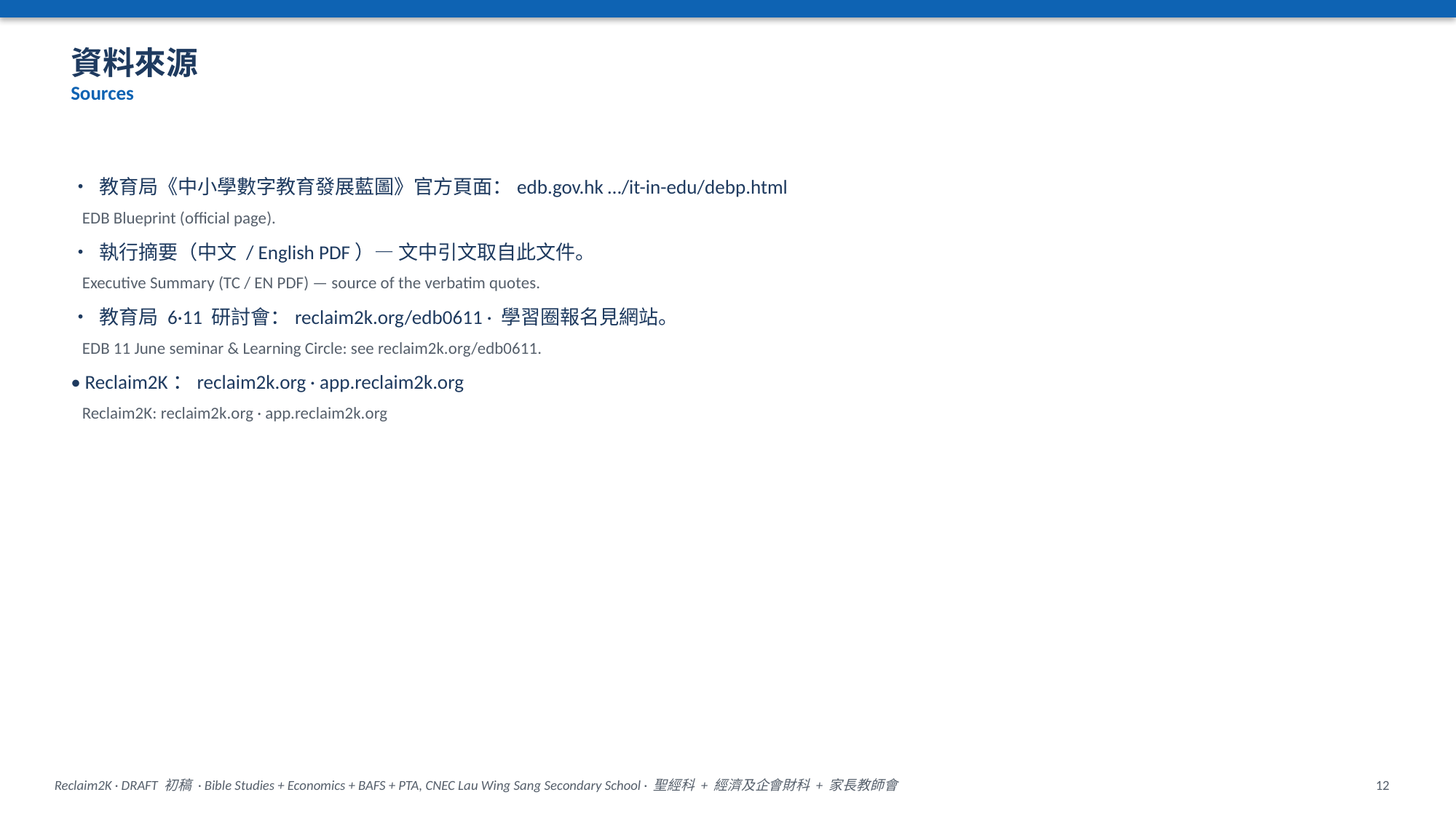

資料來源
Sources
• 教育局《中小學數字教育發展藍圖》官方頁面：edb.gov.hk …/it-in-edu/debp.html
   EDB Blueprint (official page).
• 執行摘要（中文 / English PDF）— 文中引文取自此文件。
   Executive Summary (TC / EN PDF) — source of the verbatim quotes.
• 教育局 6·11 研討會：reclaim2k.org/edb0611 · 學習圈報名見網站。
   EDB 11 June seminar & Learning Circle: see reclaim2k.org/edb0611.
• Reclaim2K：reclaim2k.org · app.reclaim2k.org
   Reclaim2K: reclaim2k.org · app.reclaim2k.org
Reclaim2K · DRAFT 初稿 · Bible Studies + Economics + BAFS + PTA, CNEC Lau Wing Sang Secondary School · 聖經科 + 經濟及企會財科 + 家長教師會
12